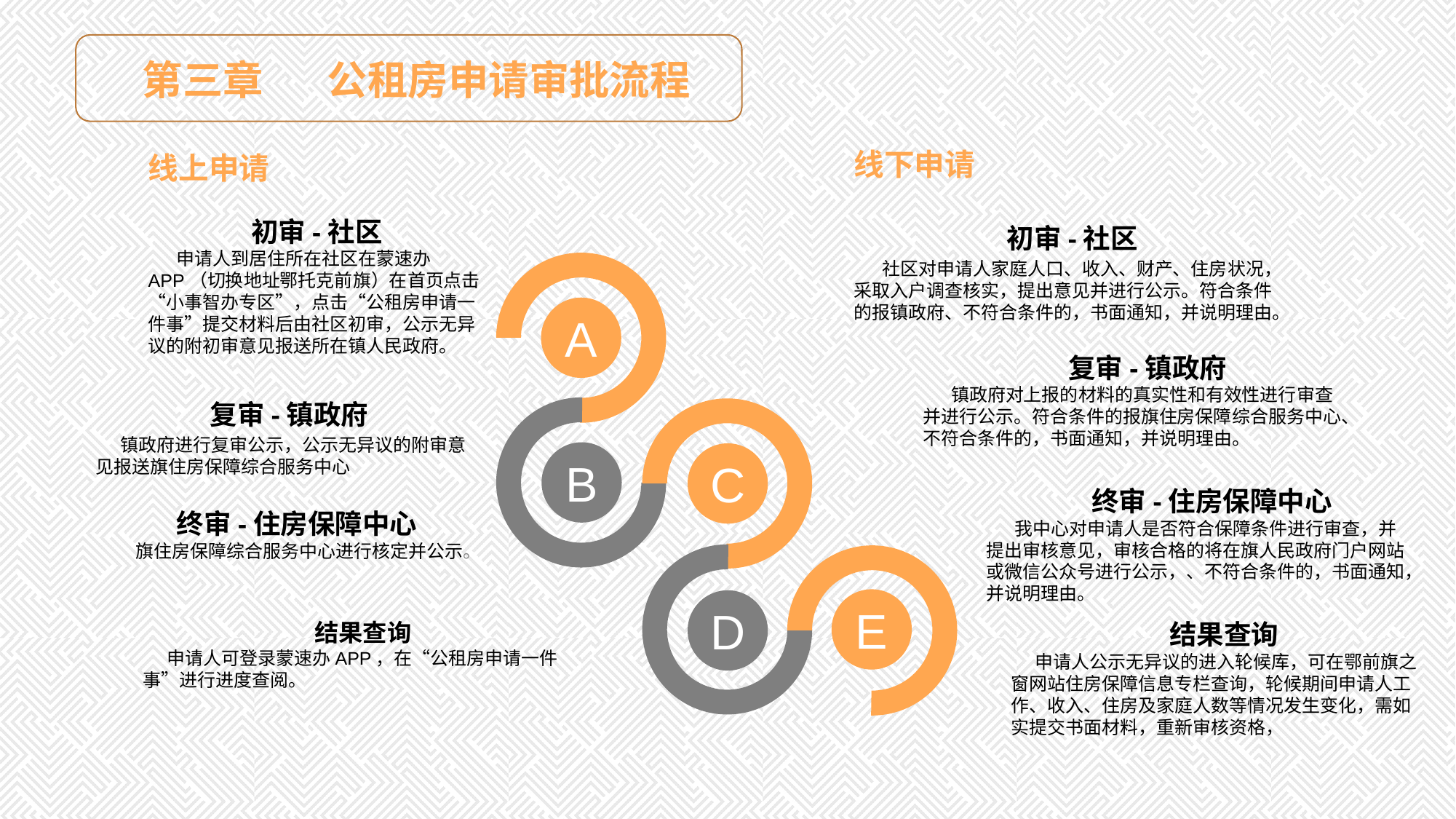

第三章       公租房申请审批流程
线下申请

  初审-社区
      社区对申请人家庭人口、收入、财产、住房状况，采取入户调查核实，提出意见并进行公示。符合条件的报镇政府、不符合条件的，书面通知，并说明理由。
线上申请

初审-社区
      申请人到居住所在社区在蒙速办APP（切换地址鄂托克前旗）在首页点击“小事智办专区”，点击“公租房申请一件事”提交材料后由社区初审，公示无异议的附初审意见报送所在镇人民政府。

A
    复审-镇政府
      镇政府对上报的材料的真实性和有效性进行审查并进行公示。符合条件的报旗住房保障综合服务中心、不符合条件的，书面通知，并说明理由。
复审-镇政府
     镇政府进行复审公示，公示无异议的附审意见报送旗住房保障综合服务中心

B
C
    终审-住房保障中心
      我中心对申请人是否符合保障条件进行审查，并提出审核意见，审核合格的将在旗人民政府门户网站或微信公众号进行公示，、不符合条件的，书面通知，并说明理由。
终审-住房保障中心
     旗住房保障综合服务中心进行核定并公示。

E
D
结果查询
     申请人可登录蒙速办APP，在“公租房申请一件事”进行进度查阅。

   结果查询
     申请人公示无异议的进入轮候库，可在鄂前旗之窗网站住房保障信息专栏查询，轮候期间申请人工作、收入、住房及家庭人数等情况发生变化，需如实提交书面材料，重新审核资格，